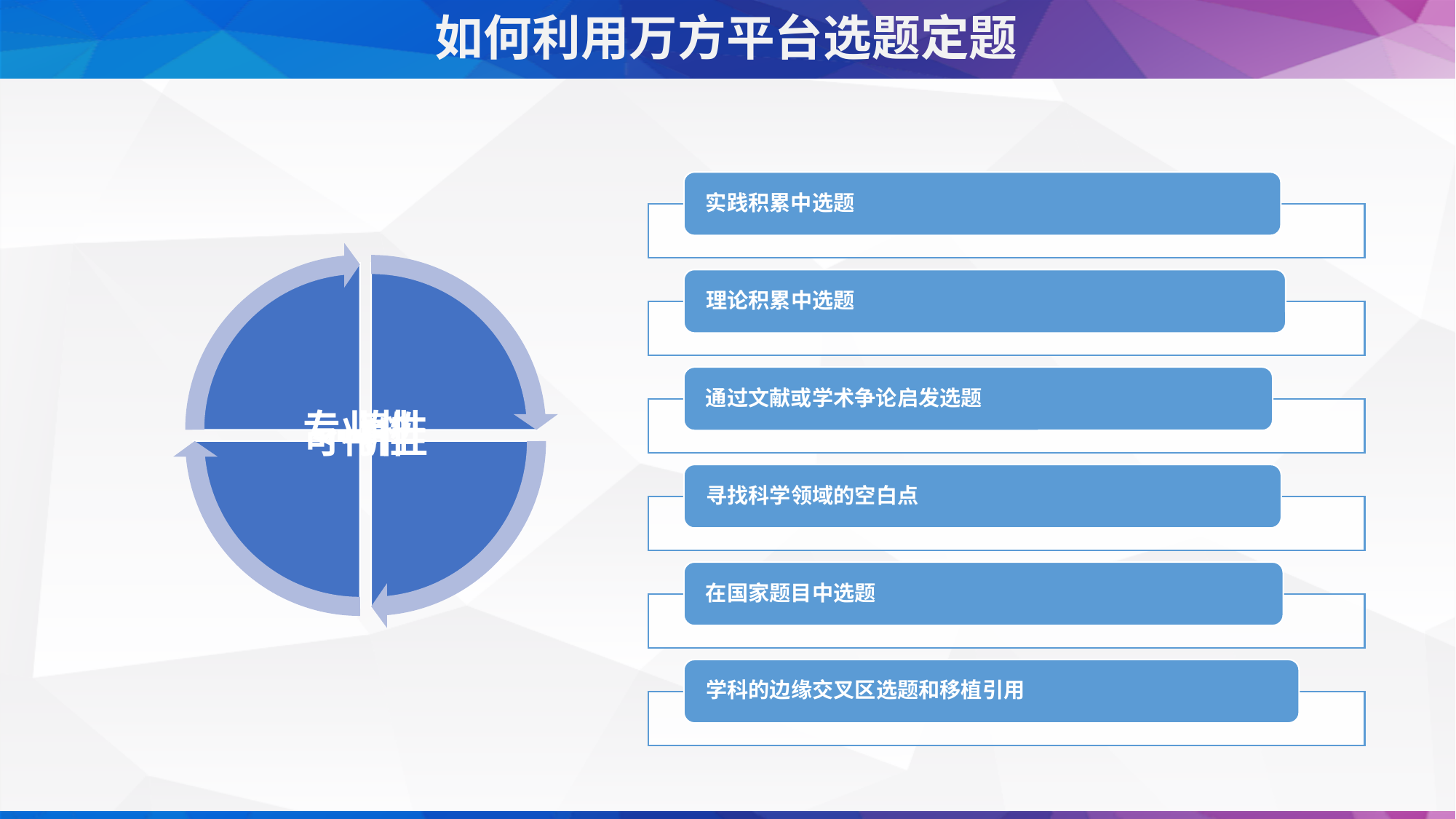

# 如何利用万方平台选题定题
实践积累中选题
理论积累中选题
通过文献或学术争论启发选题
寻找科学领域的空白点
在国家题目中选题
学科的边缘交叉区选题和移植引用
价值性
创新性
可行性
专业性